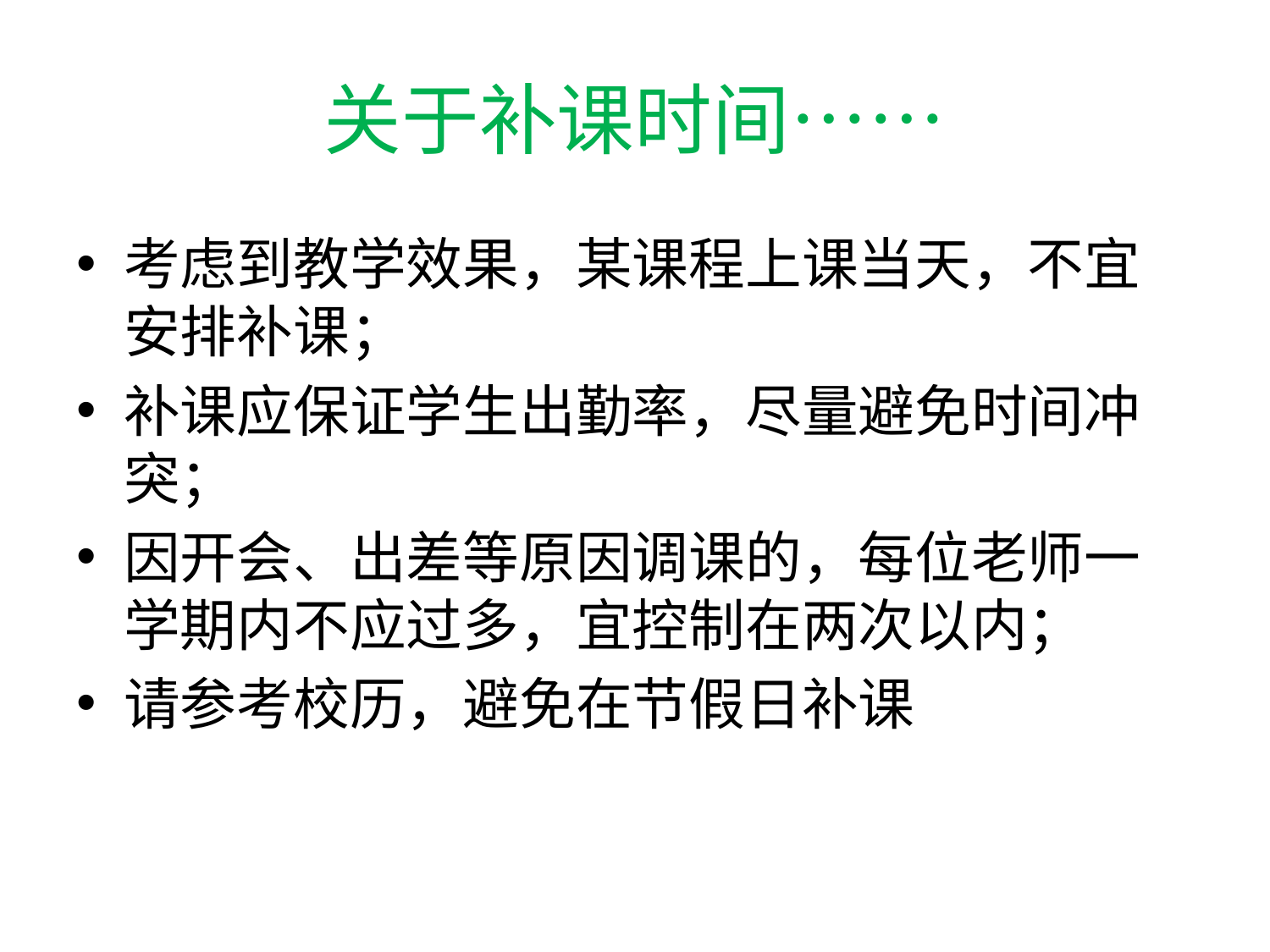

# 关于补课时间……
考虑到教学效果，某课程上课当天，不宜安排补课；
补课应保证学生出勤率，尽量避免时间冲突；
因开会、出差等原因调课的，每位老师一学期内不应过多，宜控制在两次以内；
请参考校历，避免在节假日补课